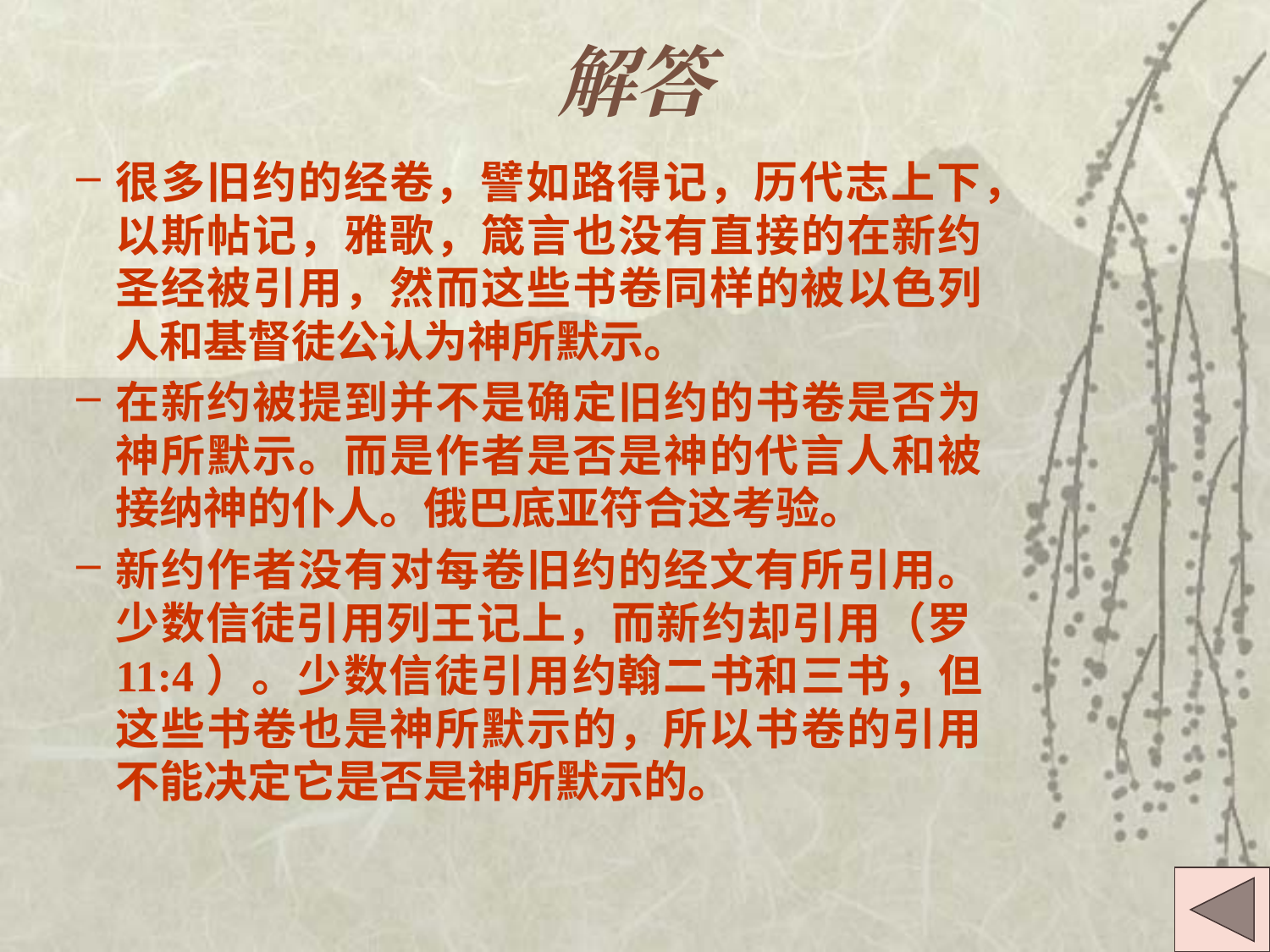

# 解答
很多旧约的经卷，譬如路得记，历代志上下，以斯帖记，雅歌，箴言也没有直接的在新约圣经被引用，然而这些书卷同样的被以色列人和基督徒公认为神所默示。
在新约被提到并不是确定旧约的书卷是否为神所默示。而是作者是否是神的代言人和被接纳神的仆人。俄巴底亚符合这考验。
新约作者没有对每卷旧约的经文有所引用。少数信徒引用列王记上，而新约却引用（罗11:4）。少数信徒引用约翰二书和三书，但这些书卷也是神所默示的，所以书卷的引用不能决定它是否是神所默示的。